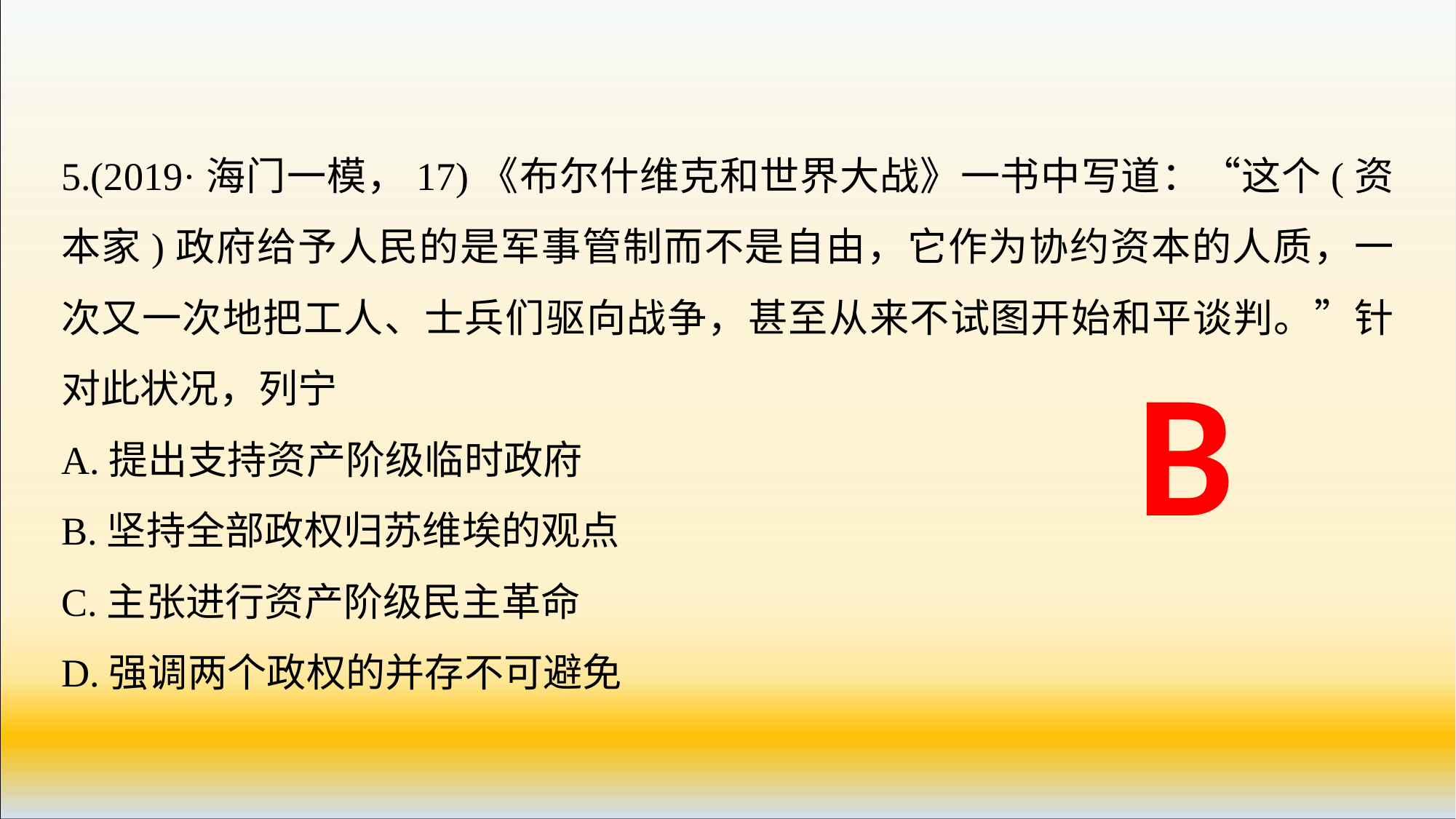

5.(2019·海门一模，17)《布尔什维克和世界大战》一书中写道：“这个(资本家)政府给予人民的是军事管制而不是自由，它作为协约资本的人质，一次又一次地把工人、士兵们驱向战争，甚至从来不试图开始和平谈判。”针对此状况，列宁
A.提出支持资产阶级临时政府
B.坚持全部政权归苏维埃的观点
C.主张进行资产阶级民主革命
D.强调两个政权的并存不可避免
B